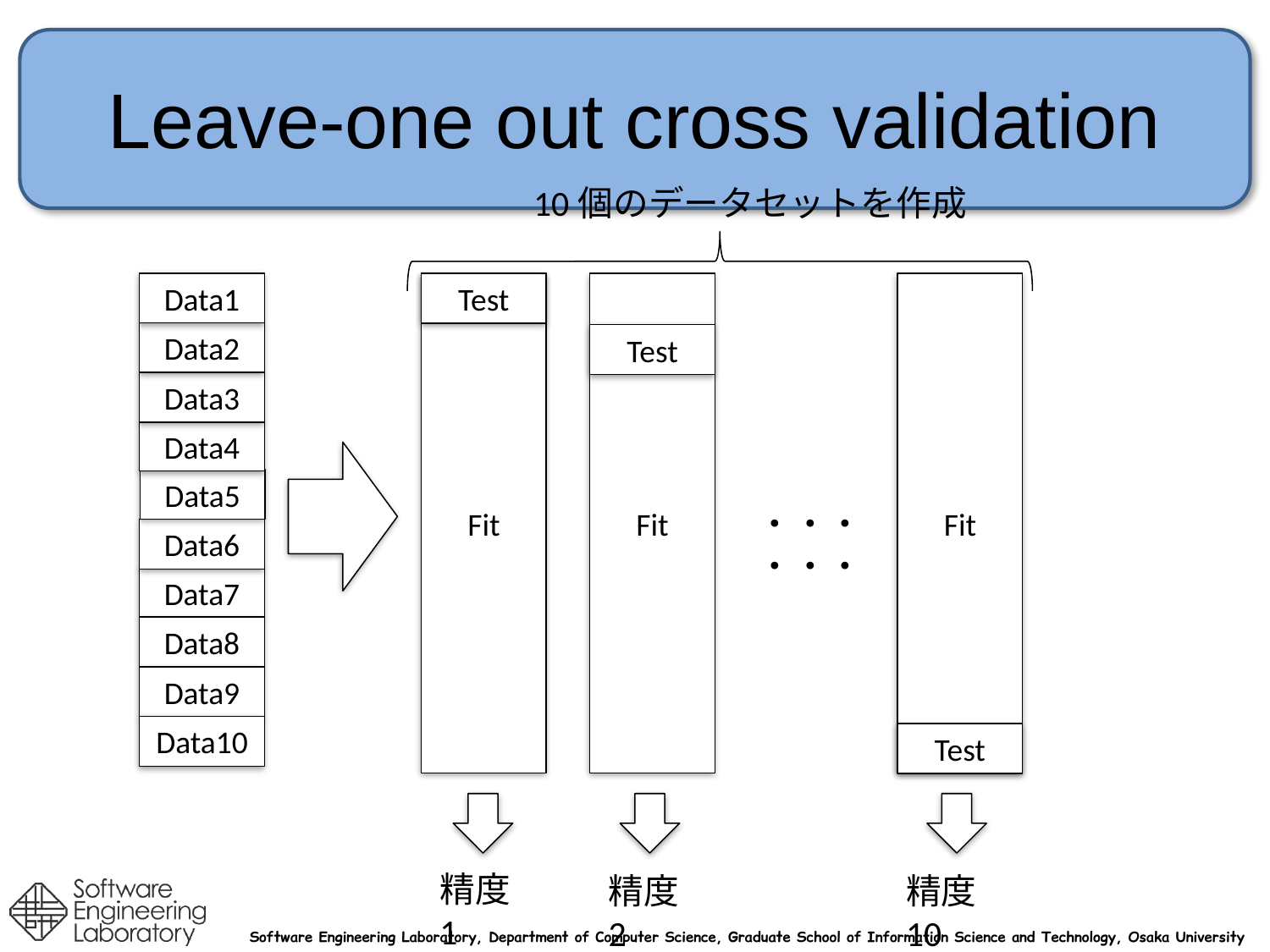

# Leave-one out cross validation
10個のデータセットを作成
Data1
Fit
Test
Fit
Fit
Data2
Test
Data3
Data4

Data5
・・・・・・
Data6
Data7
Data8
Data9
Data10
Test

精度1
精度2
精度10